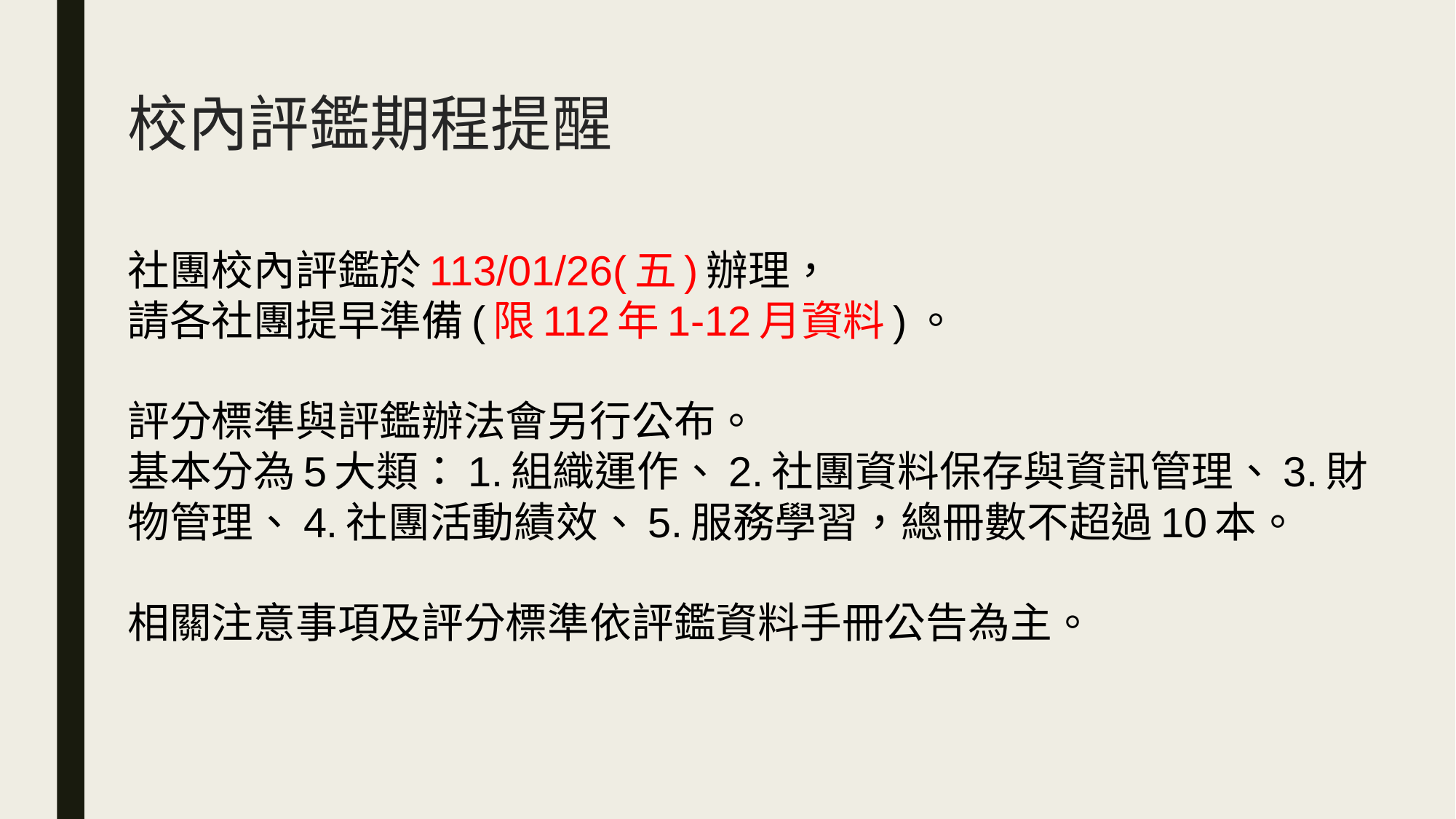

校內評鑑期程提醒
# 社團校內評鑑於113/01/26(五)辦理， 請各社團提早準備(限112年1-12月資料)。 評分標準與評鑑辦法會另行公布。 基本分為5大類：1.組織運作、2.社團資料保存與資訊管理、3.財物管理、4.社團活動績效、5.服務學習，總冊數不超過10本。 相關注意事項及評分標準依評鑑資料手冊公告為主。